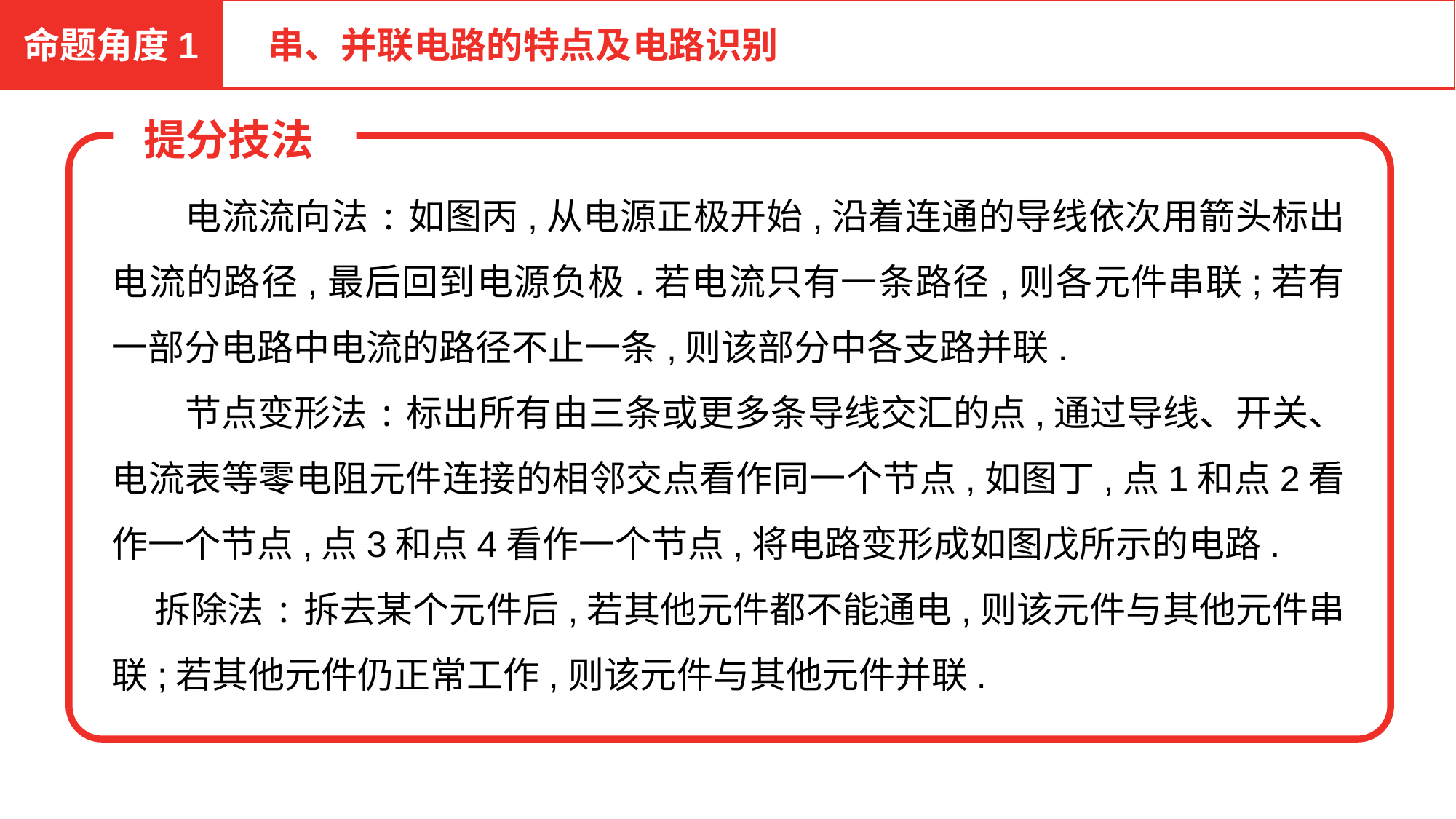

命题角度1
  串、并联电路的特点及电路识别
 提分技法

　　电流流向法:如图丙,从电源正极开始,沿着连通的导线依次用箭头标出电流的路径,最后回到电源负极.若电流只有一条路径,则各元件串联;若有一部分电路中电流的路径不止一条,则该部分中各支路并联.
　　节点变形法:标出所有由三条或更多条导线交汇的点,通过导线、开关、电流表等零电阻元件连接的相邻交点看作同一个节点,如图丁,点1和点2看作一个节点,点3和点4看作一个节点,将电路变形成如图戊所示的电路.
    拆除法:拆去某个元件后,若其他元件都不能通电,则该元件与其他元件串联;若其他元件仍正常工作,则该元件与其他元件并联.